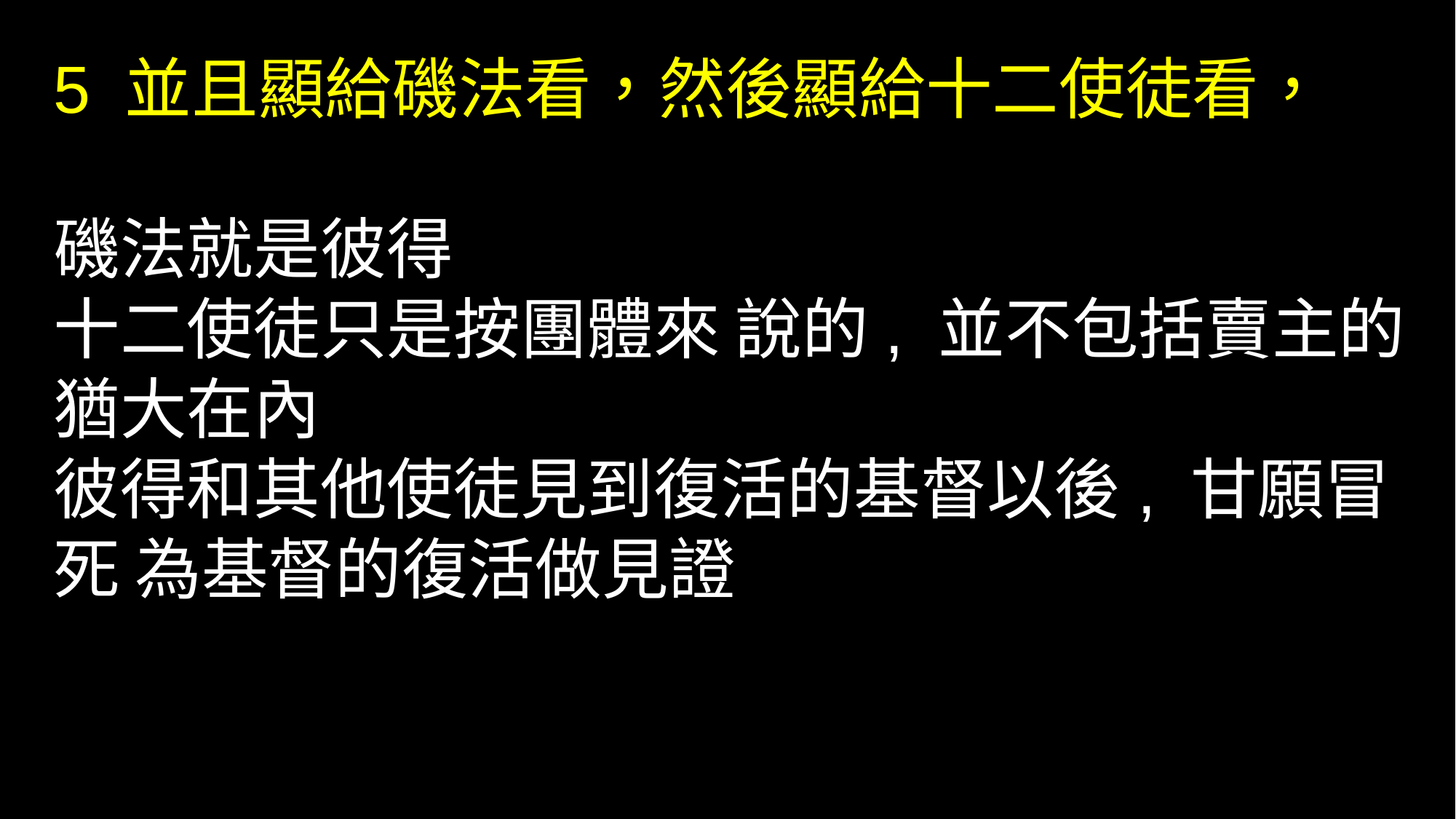

5 並且顯給磯法看，然後顯給十二使徒看，

磯法就是彼得
十二使徒只是按團體來 說的, 並不包括賣主的猶大在內
彼得和其他使徒見到復活的基督以後, 甘願冒死 為基督的復活做見證